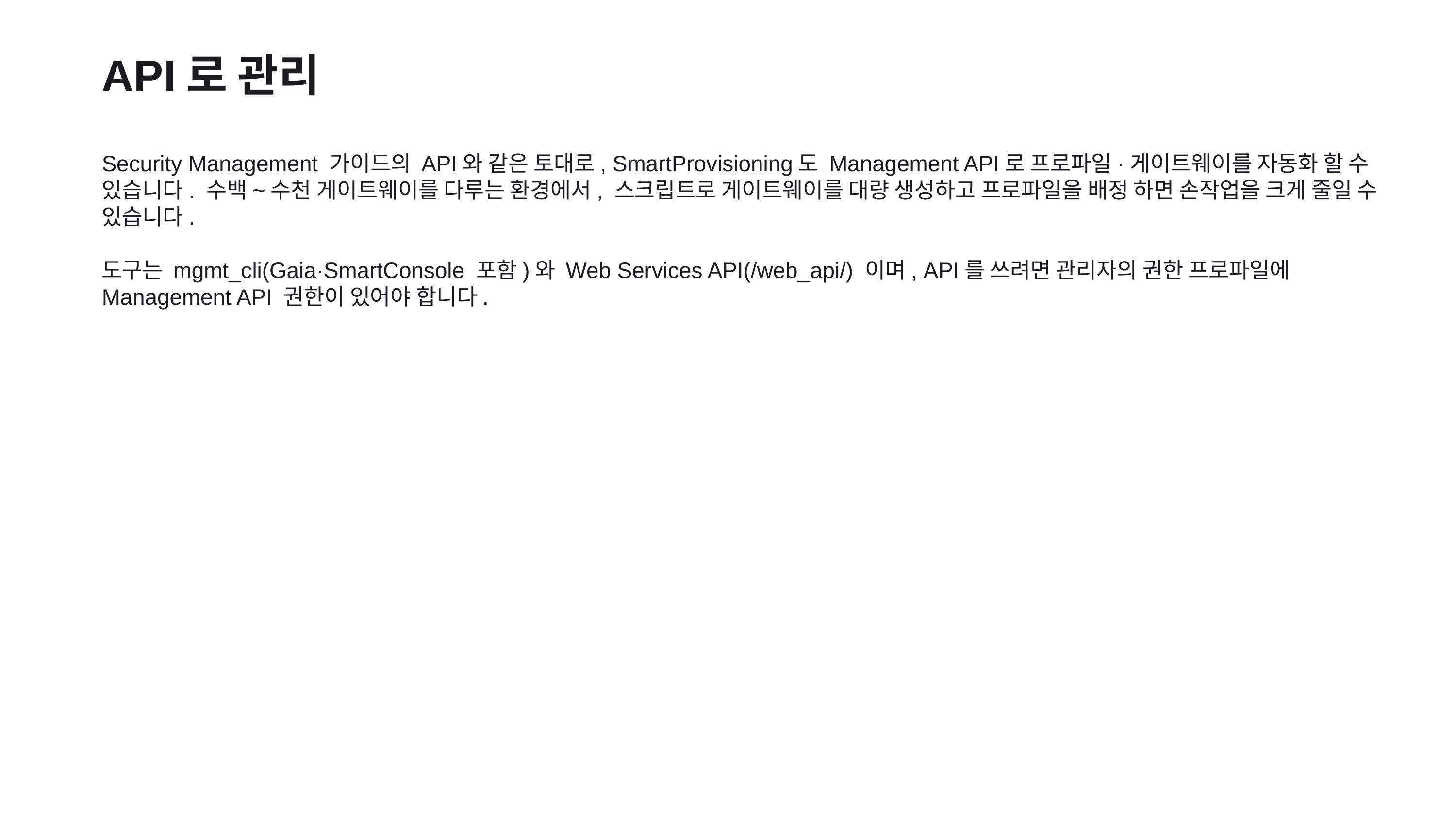

API로 관리
Security Management 가이드의 API와 같은 토대로, SmartProvisioning도 Management API로 프로파일·게이트웨이를 자동화 할 수 있습니다. 수백~수천 게이트웨이를 다루는 환경에서, 스크립트로 게이트웨이를 대량 생성하고 프로파일을 배정 하면 손작업을 크게 줄일 수 있습니다.

도구는 mgmt_cli(Gaia·SmartConsole 포함)와 Web Services API(/web_api/) 이며, API를 쓰려면 관리자의 권한 프로파일에 Management API 권한이 있어야 합니다.